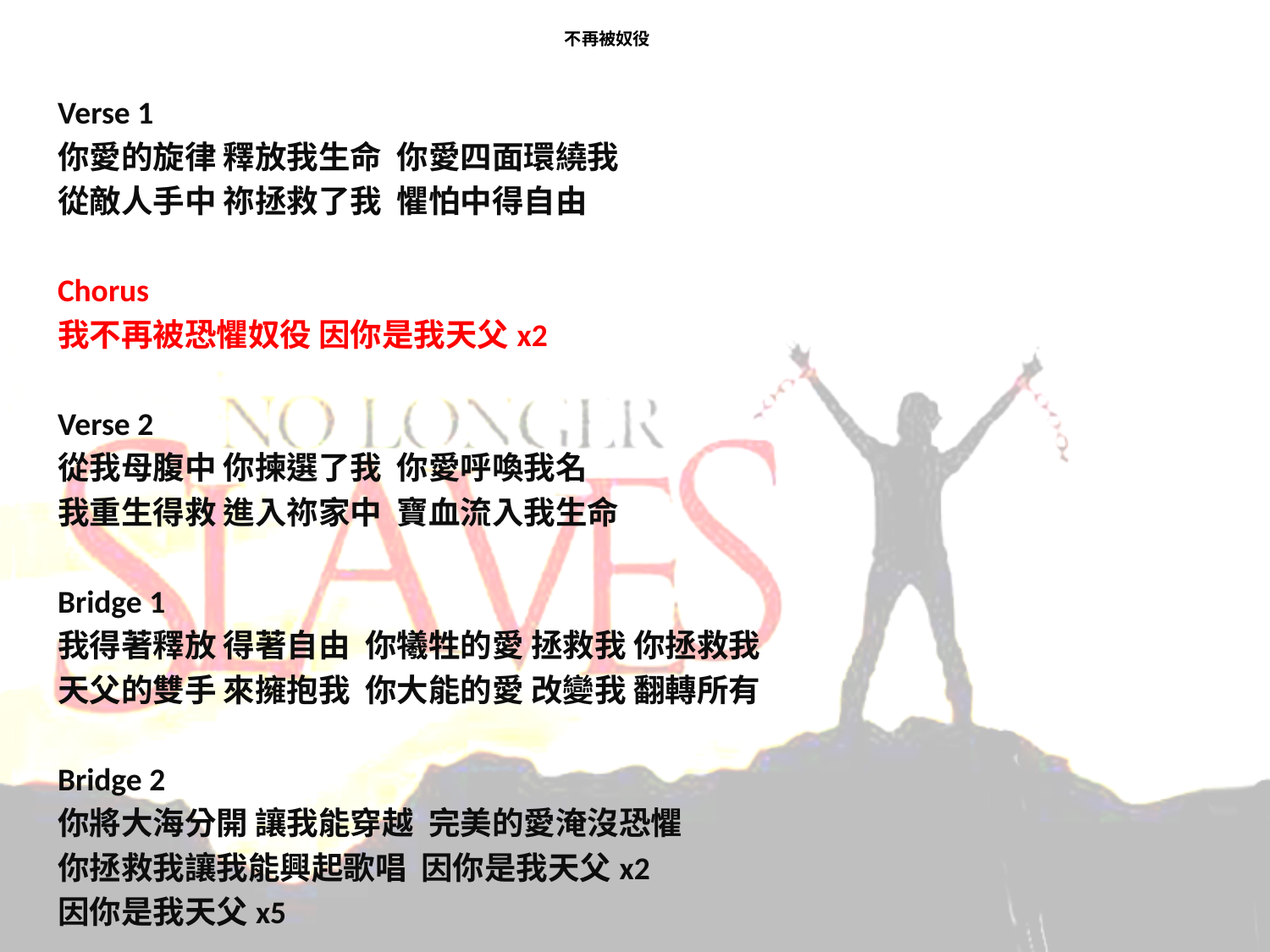

# 不再被奴役
Verse 1
你愛的旋律 釋放我生命  你愛四面環繞我
從敵人手中 祢拯救了我  懼怕中得自由

Chorus
我不再被恐懼奴役 因你是我天父x2

Verse 2
從我母腹中 你揀選了我  你愛呼喚我名
我重生得救 進入祢家中  寶血流入我生命

Bridge 1
我得著釋放 得著自由  你犧牲的愛 拯救我 你拯救我
天父的雙手 來擁抱我  你大能的愛 改變我 翻轉所有

Bridge 2
你將大海分開 讓我能穿越  完美的愛淹沒恐懼
你拯救我讓我能興起歌唱  因你是我天父x2
因你是我天父x5